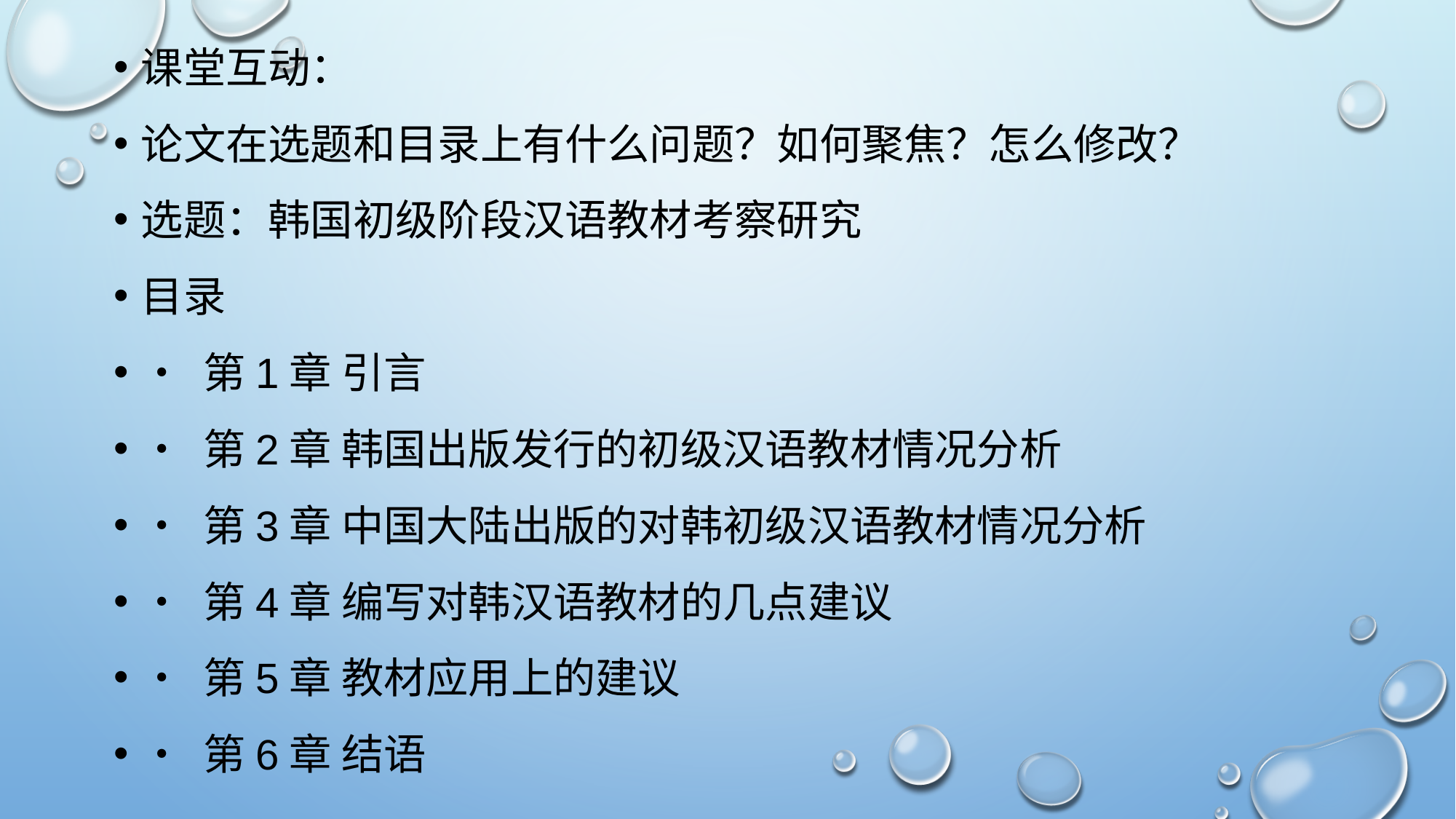

课堂互动：
论文在选题和目录上有什么问题？如何聚焦？怎么修改？
选题：韩国初级阶段汉语教材考察研究
目录
• 第1章 引言
• 第2章 韩国出版发行的初级汉语教材情况分析
• 第3章 中国大陆出版的对韩初级汉语教材情况分析
• 第4章 编写对韩汉语教材的几点建议
• 第5章 教材应用上的建议
• 第6章 结语